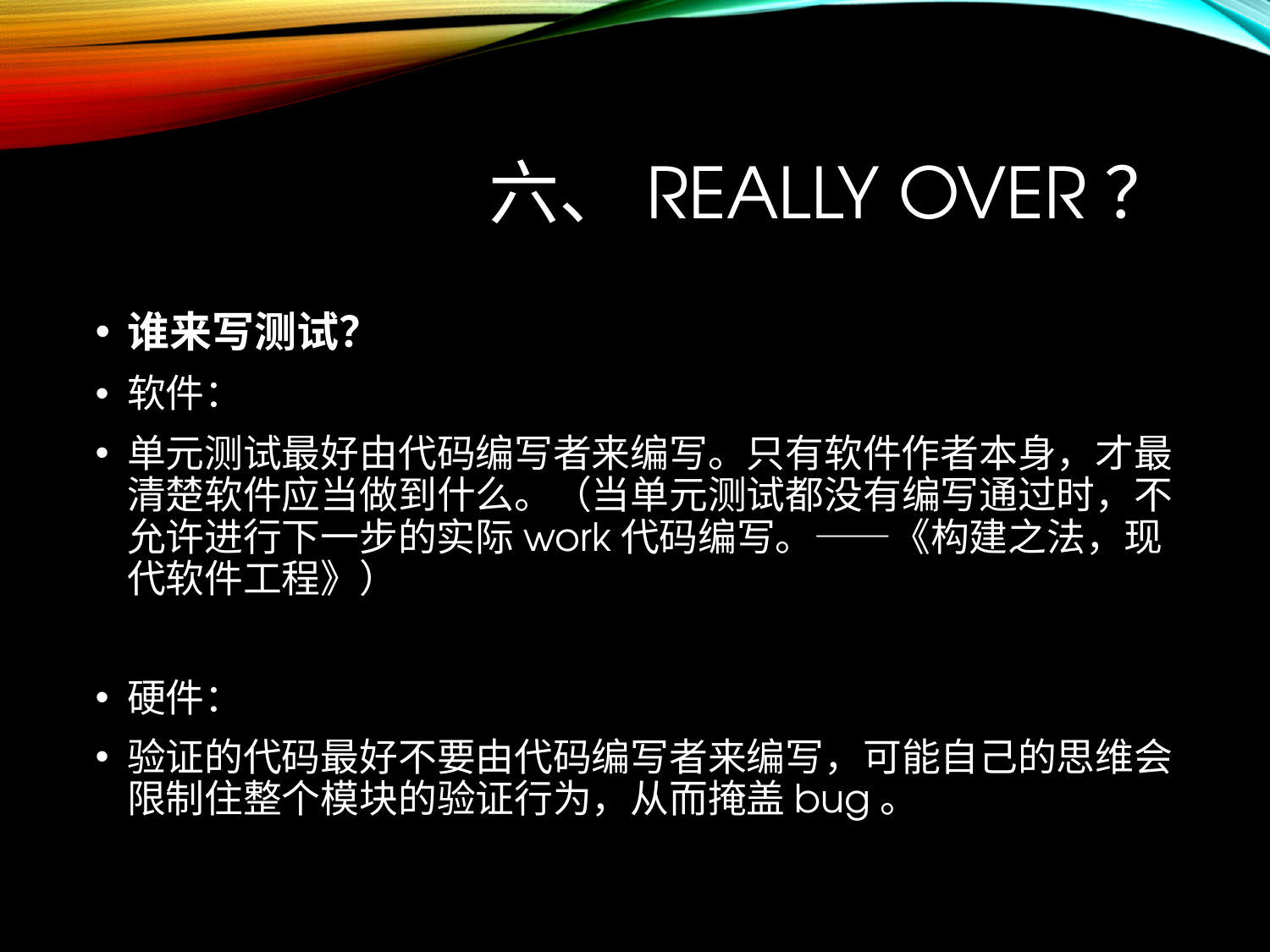

# 六、really over？
谁来写测试？
软件：
单元测试最好由代码编写者来编写。只有软件作者本身，才最清楚软件应当做到什么。（当单元测试都没有编写通过时，不允许进行下一步的实际work代码编写。——《构建之法，现代软件工程》）

硬件：
验证的代码最好不要由代码编写者来编写，可能自己的思维会限制住整个模块的验证行为，从而掩盖bug。